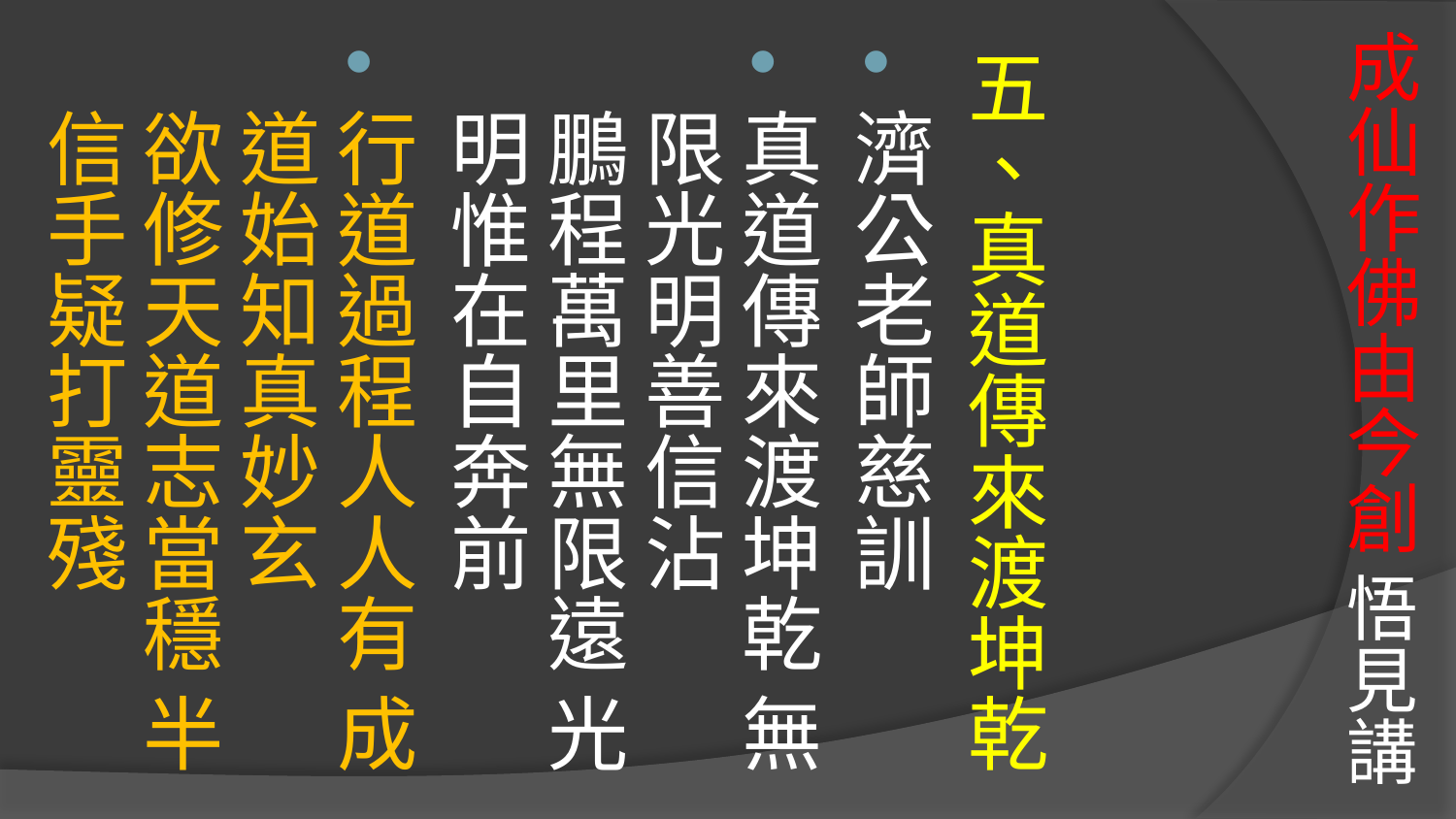

# 成仙作佛由今創 悟見講
五、真道傳來渡坤乾
濟公老師慈訓
真道傳來渡坤乾 無限光明善信沾
鵬程萬里無限遠 光明惟在自奔前
行道過程人人有 成道始知真妙玄
欲修天道志當穩 半信手疑打靈殘